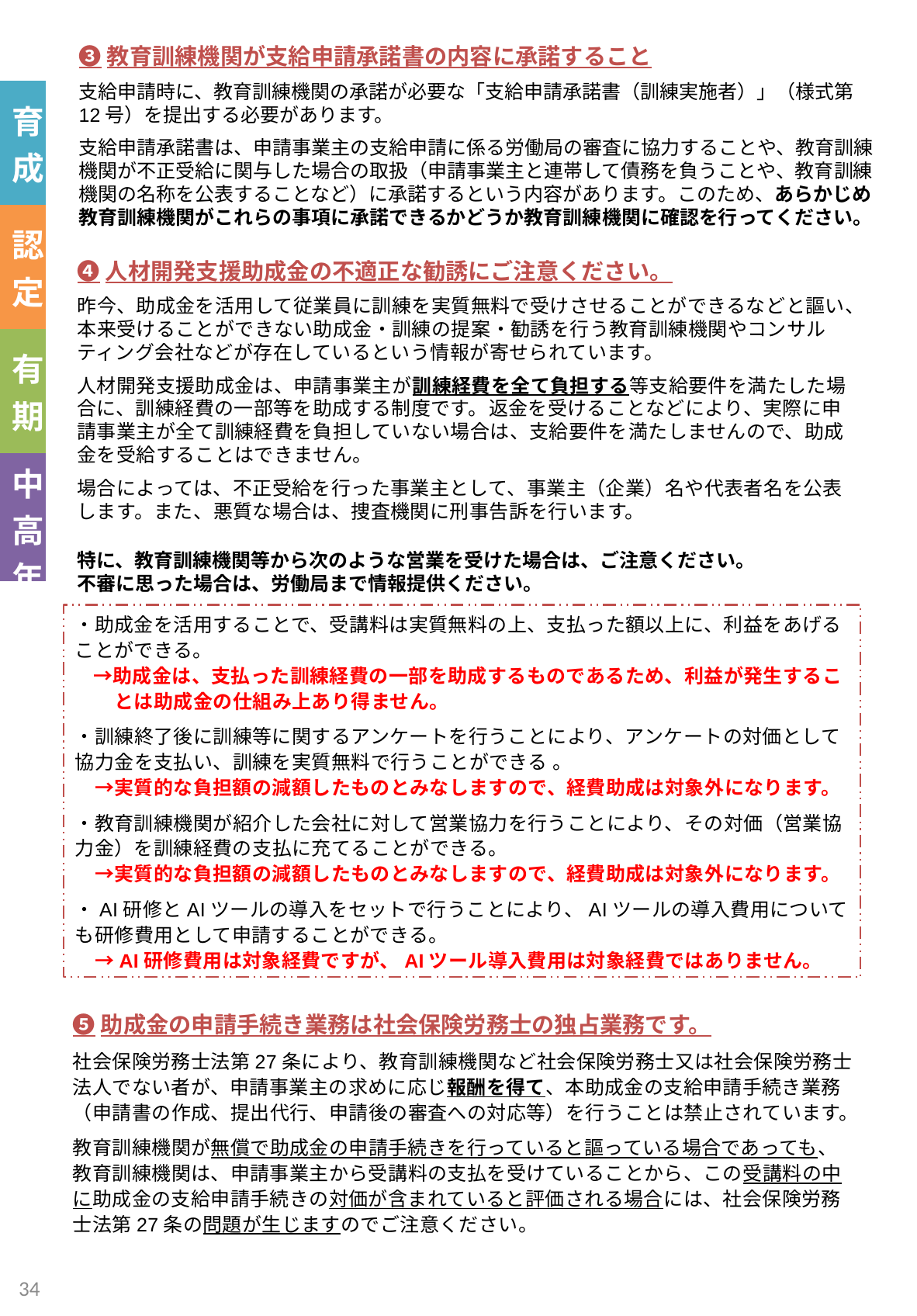

❸教育訓練機関が支給申請承諾書の内容に承諾すること
支給申請時に、教育訓練機関の承諾が必要な「支給申請承諾書（訓練実施者）」（様式第12号）を提出する必要があります。
支給申請承諾書は、申請事業主の支給申請に係る労働局の審査に協力することや、教育訓練機関が不正受給に関与した場合の取扱（申請事業主と連帯して債務を負うことや、教育訓練機関の名称を公表することなど）に承諾するという内容があります。このため、あらかじめ教育訓練機関がこれらの事項に承諾できるかどうか教育訓練機関に確認を行ってください。
| 育成 |
| --- |
| 認定 |
| 有期 |
| 中高年 |
❹人材開発支援助成金の不適正な勧誘にご注意ください。
昨今、助成金を活用して従業員に訓練を実質無料で受けさせることができるなどと謳い、本来受けることができない助成金・訓練の提案・勧誘を行う教育訓練機関やコンサルティング会社などが存在しているという情報が寄せられています。
人材開発支援助成金は、申請事業主が訓練経費を全て負担する等支給要件を満たした場合に、訓練経費の一部等を助成する制度です。返金を受けることなどにより、実際に申請事業主が全て訓練経費を負担していない場合は、支給要件を満たしませんので、助成金を受給することはできません。
場合によっては、不正受給を行った事業主として、事業主（企業）名や代表者名を公表します。また、悪質な場合は、捜査機関に刑事告訴を行います。
特に、教育訓練機関等から次のような営業を受けた場合は、ご注意ください。
不審に思った場合は、労働局まで情報提供ください。
・助成金を活用することで、受講料は実質無料の上、支払った額以上に、利益をあげることができる。
　→助成金は、支払った訓練経費の一部を助成するものであるため、利益が発生するこ
　　とは助成金の仕組み上あり得ません。
・訓練終了後に訓練等に関するアンケートを行うことにより、アンケートの対価として協力金を支払い、訓練を実質無料で行うことができる 。
　→実質的な負担額の減額したものとみなしますので、経費助成は対象外になります。
・教育訓練機関が紹介した会社に対して営業協力を行うことにより、その対価（営業協力金）を訓練経費の支払に充てることができる。
　→実質的な負担額の減額したものとみなしますので、経費助成は対象外になります。
・AI研修とAIツールの導入をセットで行うことにより、AIツールの導入費用についても研修費用として申請することができる。
　→AI研修費用は対象経費ですが、AIツール導入費用は対象経費ではありません。
❺助成金の申請手続き業務は社会保険労務士の独占業務です。
社会保険労務士法第27条により、教育訓練機関など社会保険労務士又は社会保険労務士法人でない者が、申請事業主の求めに応じ報酬を得て、本助成金の支給申請手続き業務（申請書の作成、提出代行、申請後の審査への対応等）を行うことは禁止されています。
教育訓練機関が無償で助成金の申請手続きを行っていると謳っている場合であっても、教育訓練機関は、申請事業主から受講料の支払を受けていることから、この受講料の中に助成金の支給申請手続きの対価が含まれていると評価される場合には、社会保険労務士法第27条の問題が生じますのでご注意ください。
34